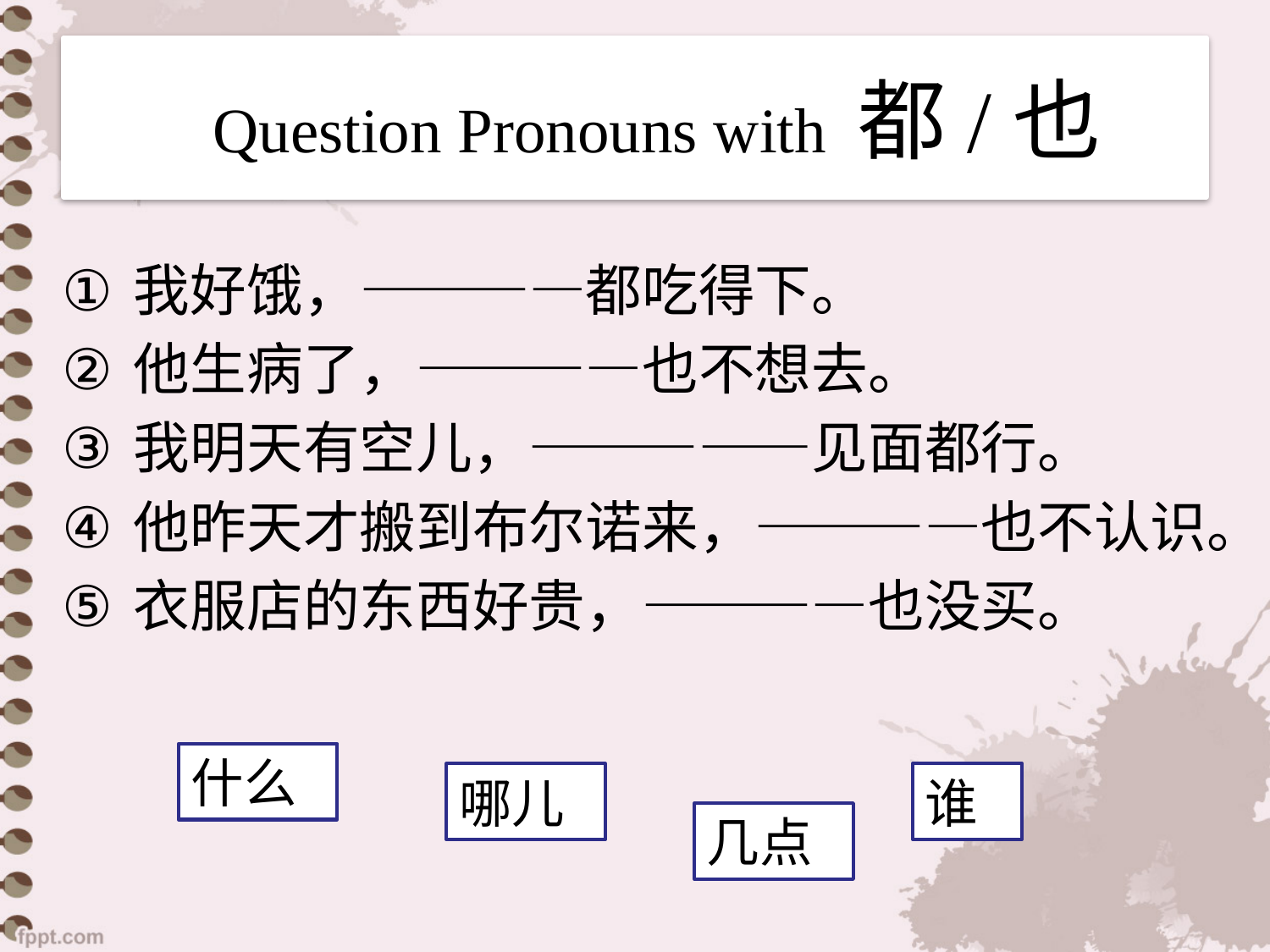

# Question Pronouns with 都/也
我好饿，————都吃得下。
他生病了，————也不想去。
我明天有空儿，—————见面都行。
他昨天才搬到布尔诺来，————也不认识。
衣服店的东西好贵，————也没买。

什么
哪儿
谁
几点